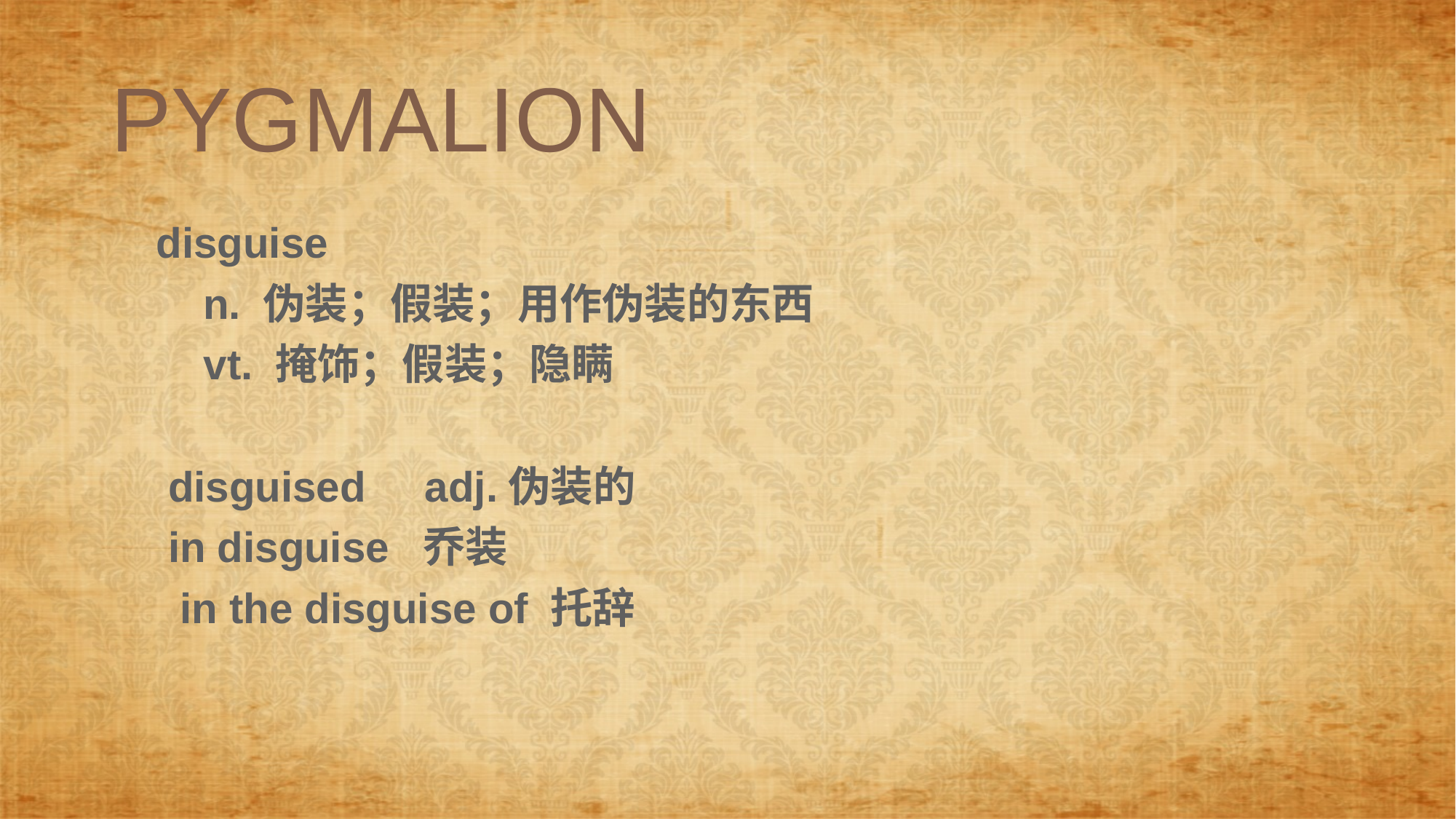

PYGMALION
    disguise
        n. 伪装；假装；用作伪装的东西
        vt. 掩饰；假装；隐瞒

     disguised     adj.伪装的
     in disguise  乔装
      in the disguise of 托辞